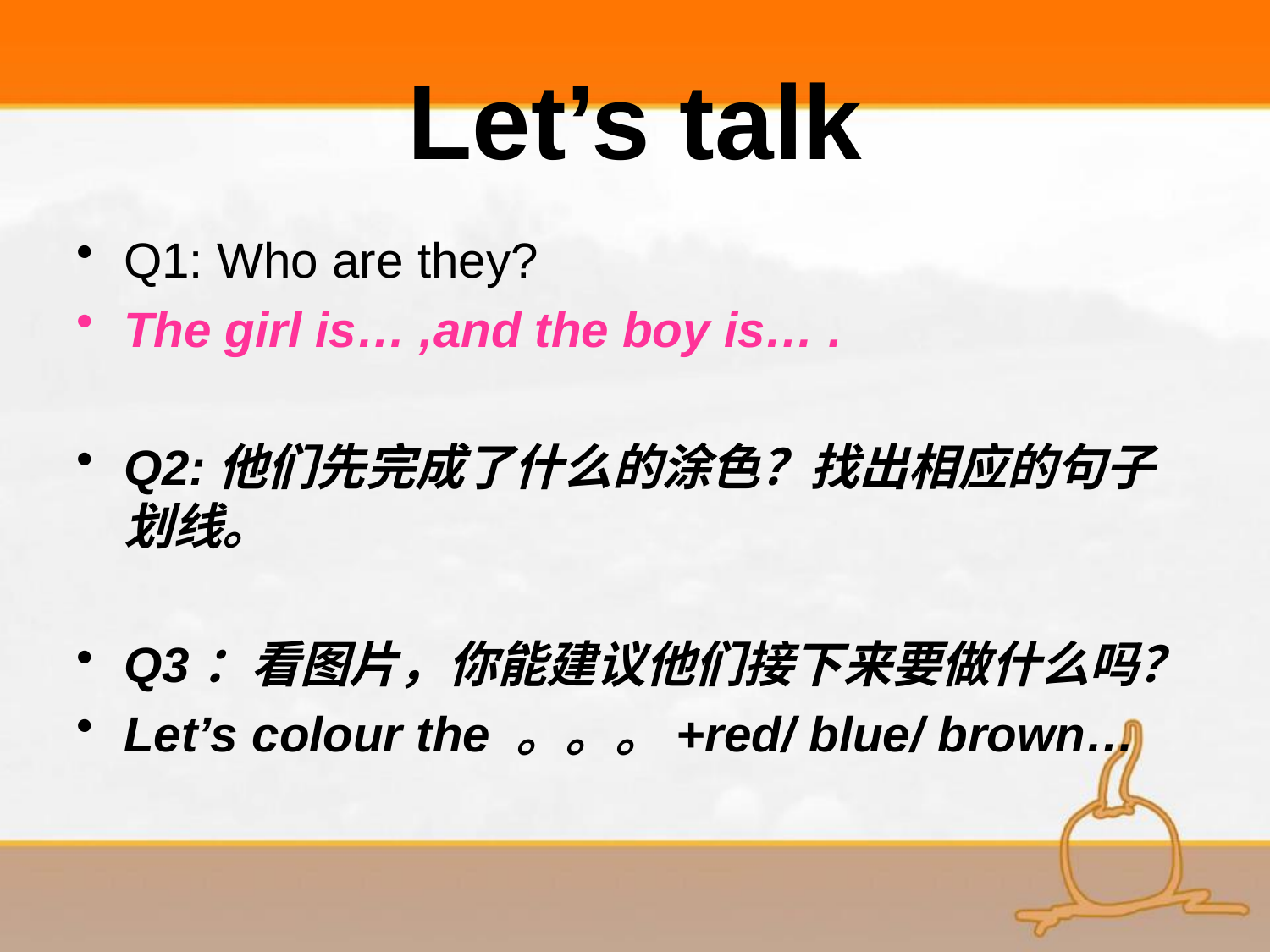

# Let’s talk
Q1: Who are they?
The girl is… ,and the boy is… .

Q2:他们先完成了什么的涂色？找出相应的句子划线。

Q3：看图片，你能建议他们接下来要做什么吗？
Let’s colour the 。。。+red/ blue/ brown…